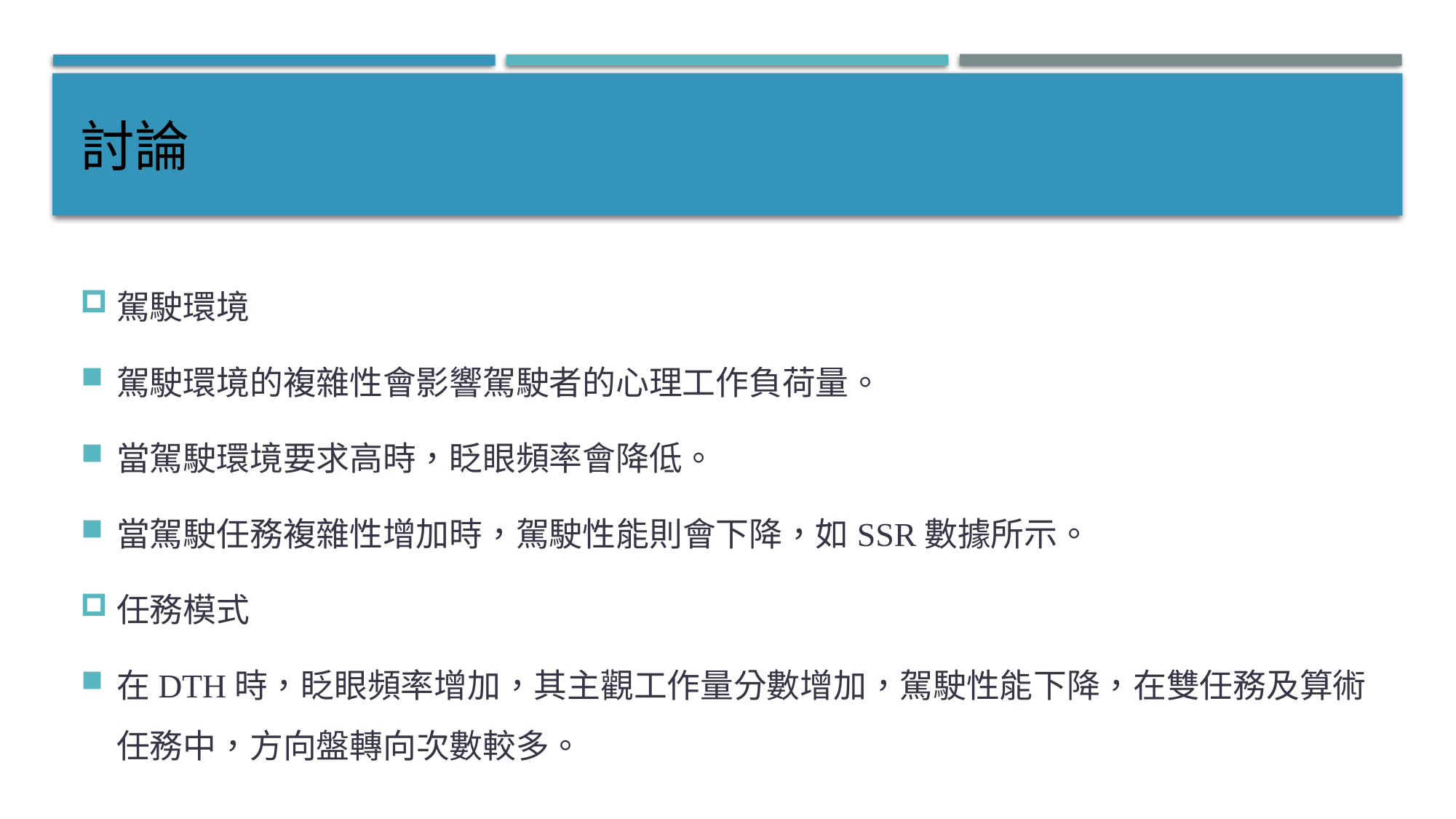

# 討論
駕駛環境
駕駛環境的複雜性會影響駕駛者的心理工作負荷量。
當駕駛環境要求高時，眨眼頻率會降低。
當駕駛任務複雜性增加時，駕駛性能則會下降，如SSR數據所示。
任務模式
在DTH時，眨眼頻率增加，其主觀工作量分數增加，駕駛性能下降，在雙任務及算術任務中，方向盤轉向次數較多。